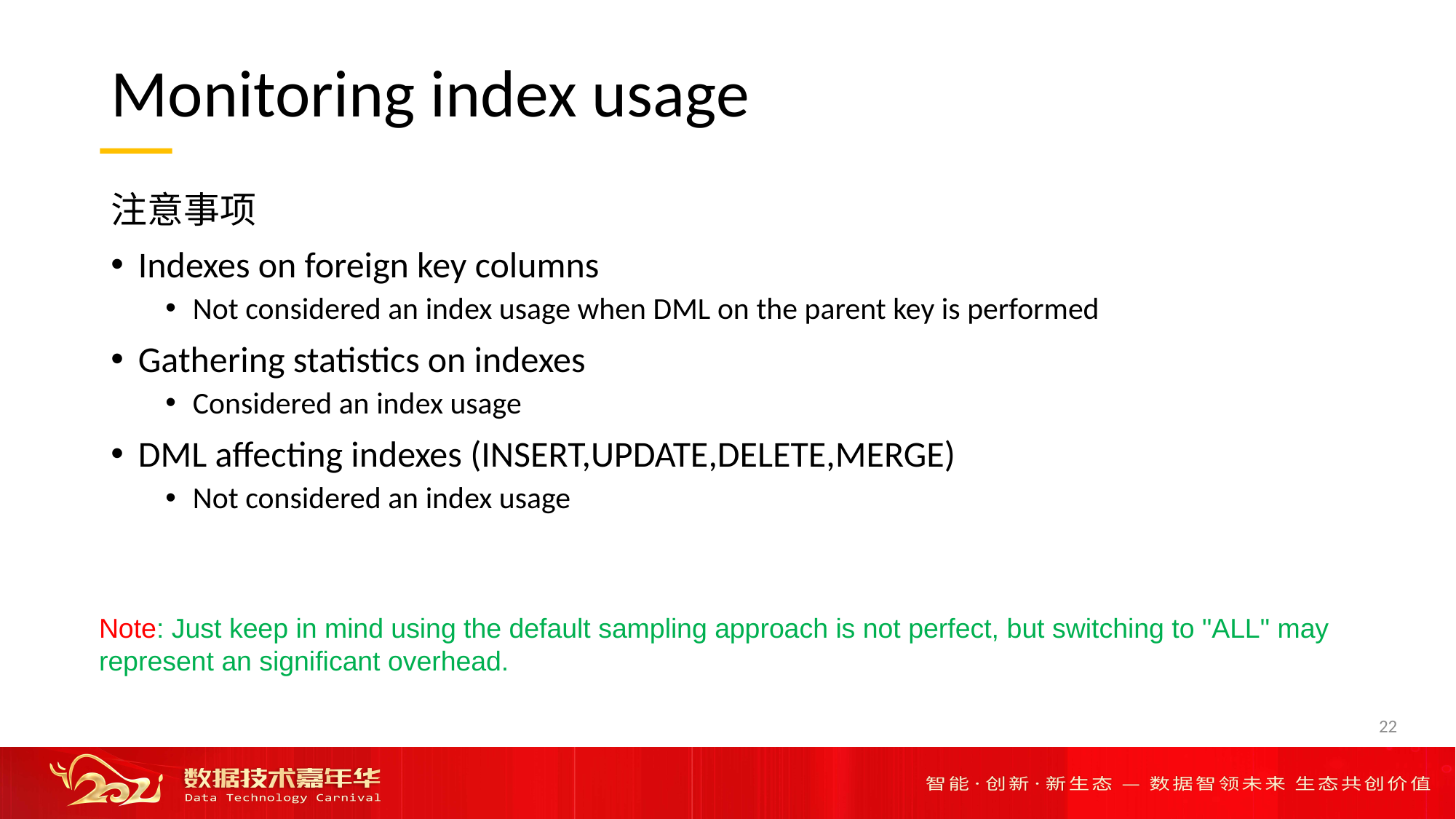

# Monitoring index usage
注意事项
Indexes on foreign key columns
Not considered an index usage when DML on the parent key is performed
Gathering statistics on indexes
Considered an index usage
DML affecting indexes (INSERT,UPDATE,DELETE,MERGE)
Not considered an index usage
Note: Just keep in mind using the default sampling approach is not perfect, but switching to "ALL" may represent an significant overhead.
22